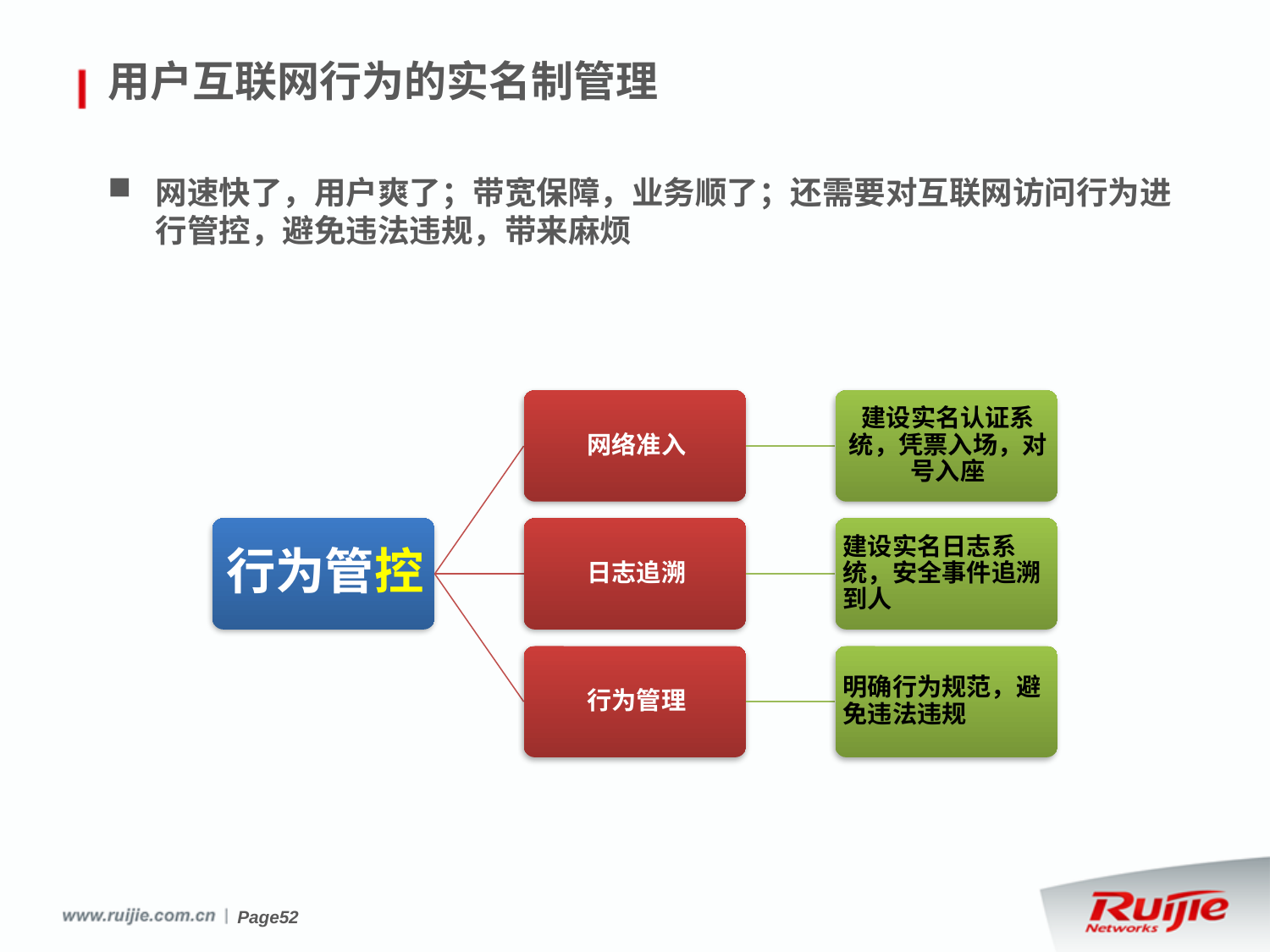

# 用户互联网行为的实名制管理
网速快了，用户爽了；带宽保障，业务顺了；还需要对互联网访问行为进行管控，避免违法违规，带来麻烦
行为管控

网络准入

建设实名认证系统，凭票入场，对号入座

日志追溯

建设实名日志系统，安全事件追溯到人

行为管理

明确行为规范，避免违法违规